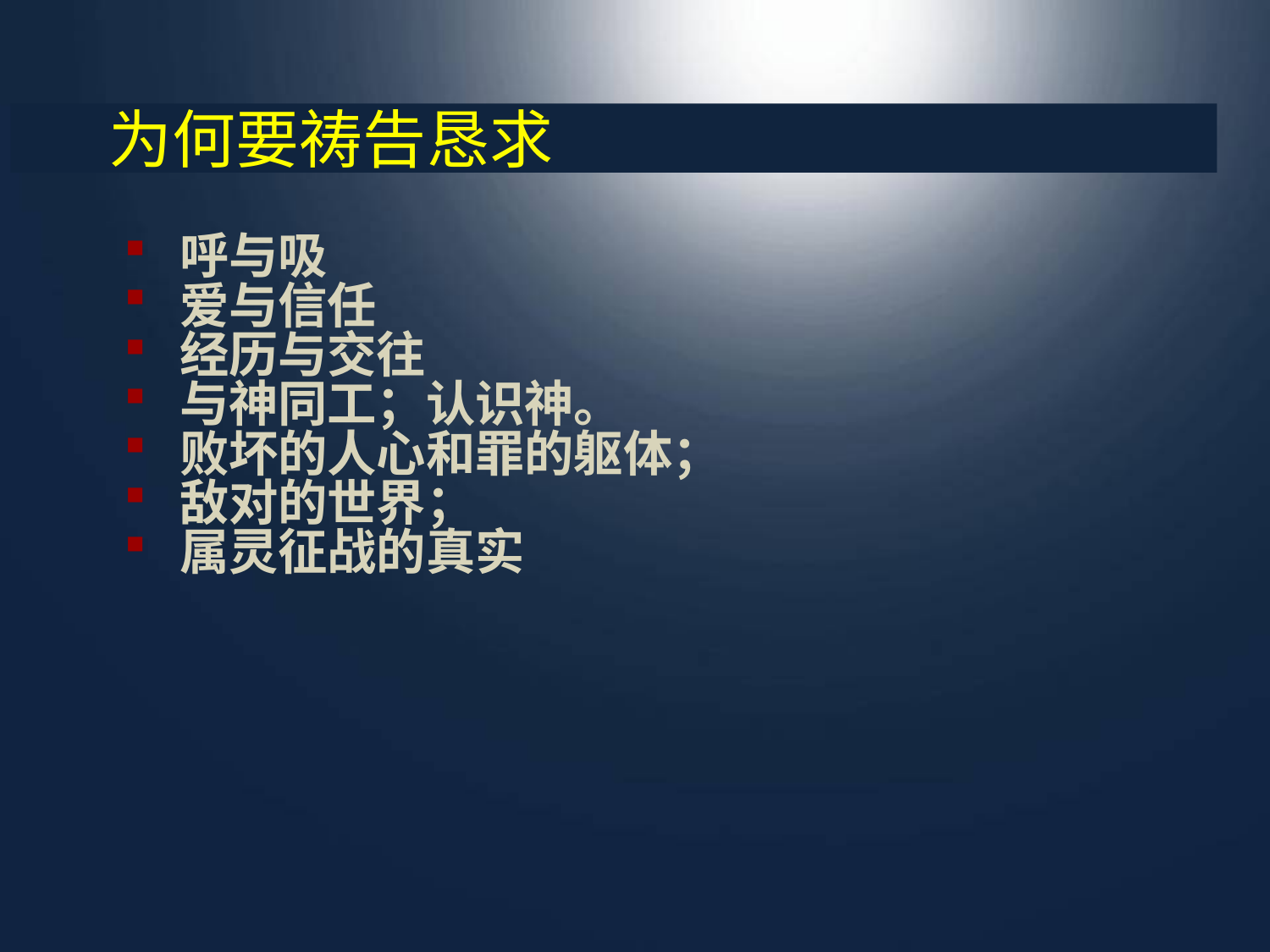

# 为何要祷告恳求
 呼与吸
 爱与信任
 经历与交往
 与神同工；认识神。
 败坏的人心和罪的躯体；
 敌对的世界；
 属灵征战的真实